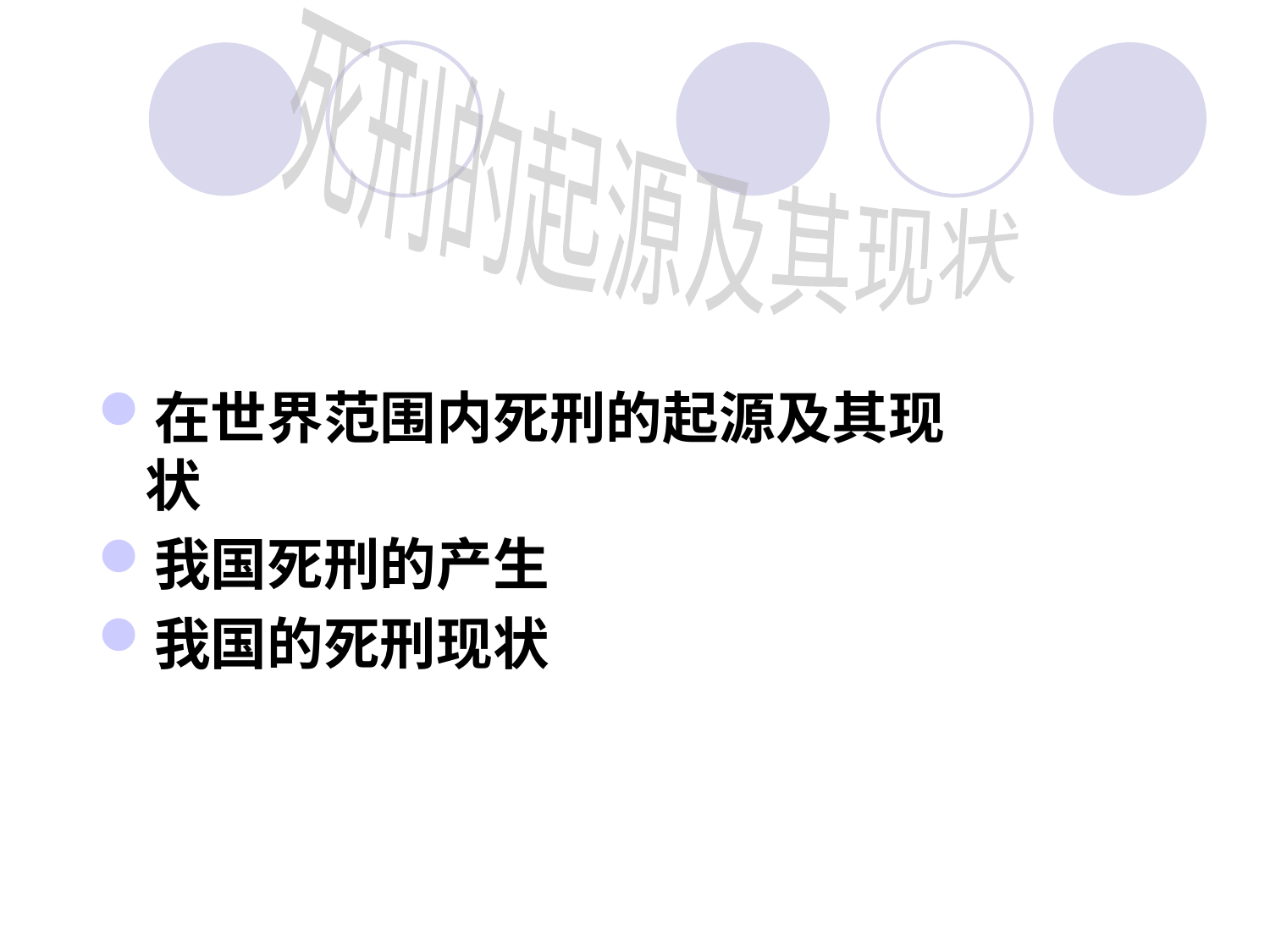

死刑的起源及其现状
在世界范围内死刑的起源及其现状
我国死刑的产生
我国的死刑现状